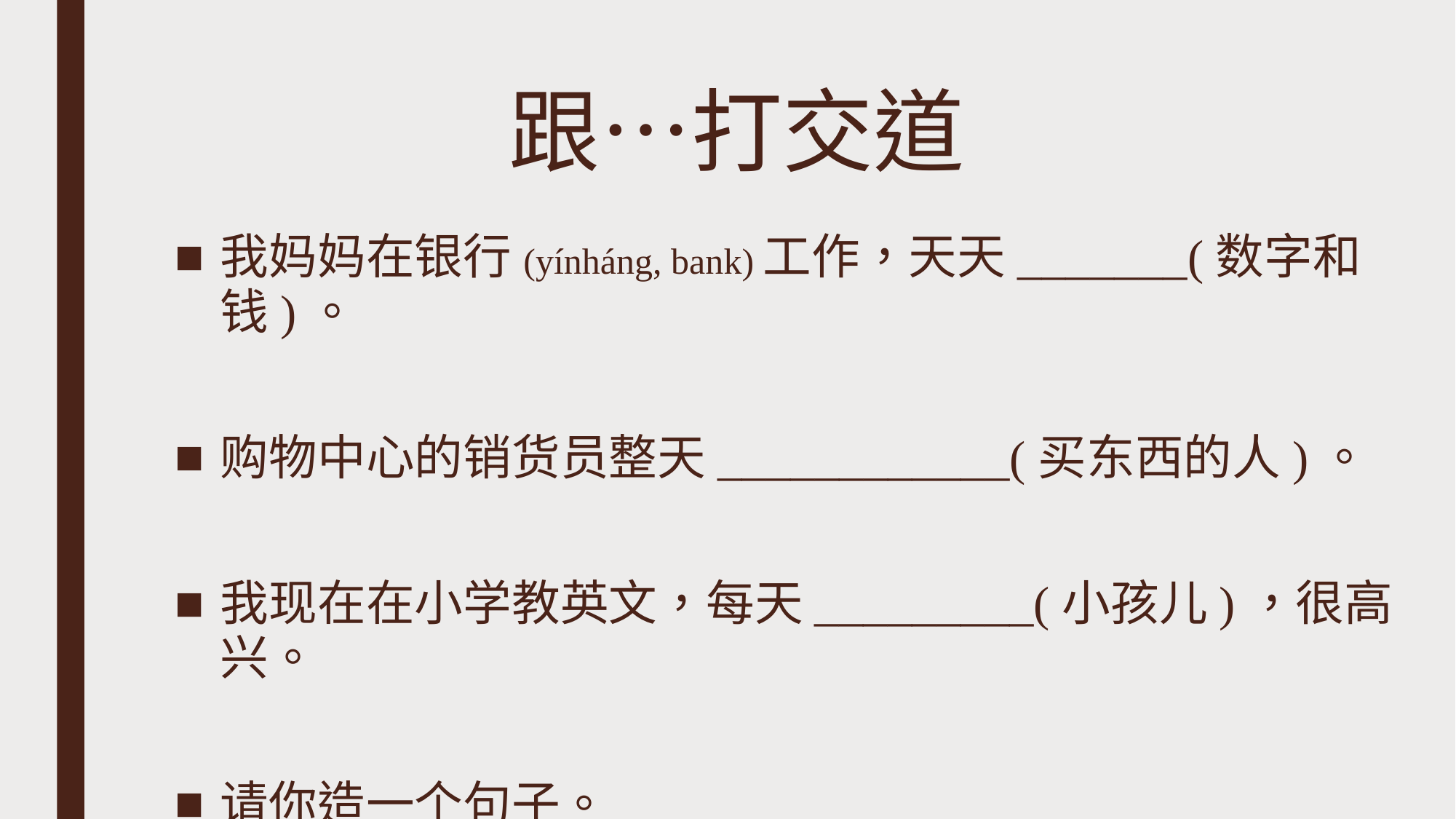

# 跟…打交道
我妈妈在银行(yínháng, bank)工作，天天_______(数字和钱)。

购物中心的销货员整天____________(买东西的人)。

我现在在小学教英文，每天_________(小孩儿)，很高兴。

请你造一个句子。